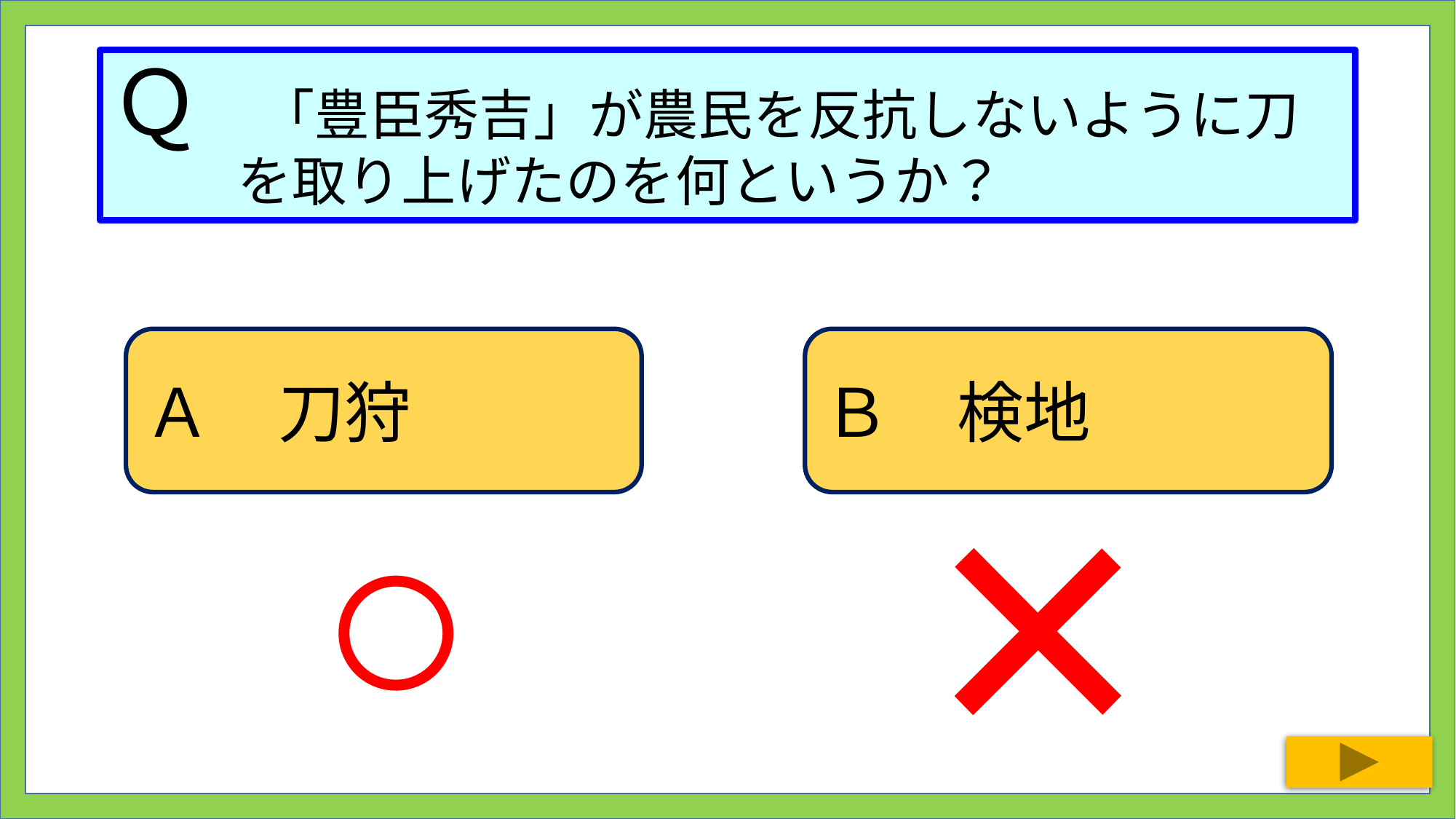

# Ｑ　「豊臣秀吉」が農民を反抗しないように刀を取り上げたのを何というか？
Ｂ　検地
Ａ　刀狩
×
○